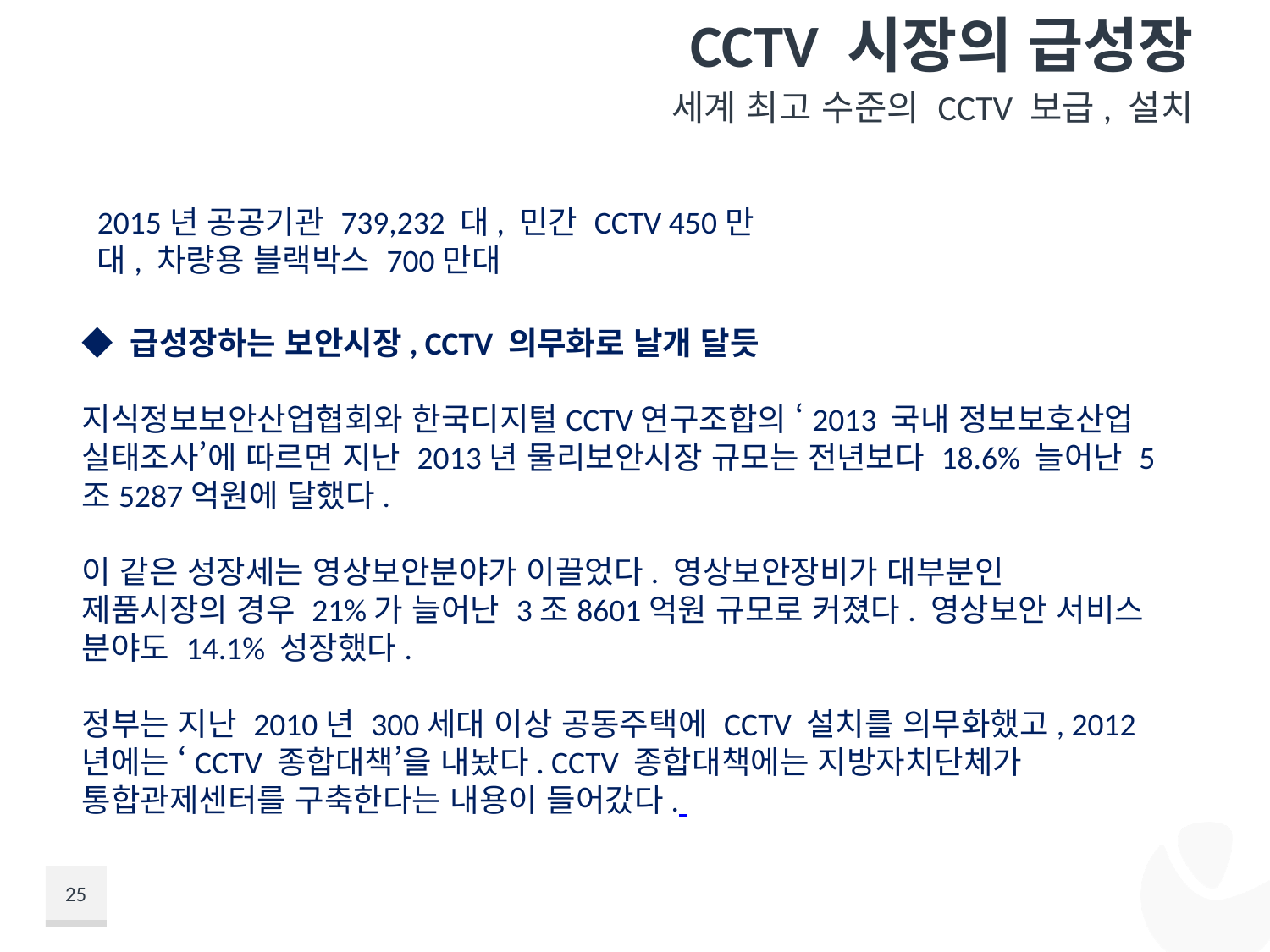

# CCTV 시장의 급성장
세계 최고 수준의 CCTV 보급, 설치
2015년 공공기관 739,232 대, 민간 CCTV 450만대, 차량용 블랙박스 700만대
◆ 급성장하는 보안시장, CCTV 의무화로 날개 달듯
지식정보보안산업협회와 한국디지털CCTV연구조합의 ‘2013 국내 정보보호산업 실태조사’에 따르면 지난 2013년 물리보안시장 규모는 전년보다 18.6% 늘어난 5조5287억원에 달했다.
이 같은 성장세는 영상보안분야가 이끌었다. 영상보안장비가 대부분인 제품시장의 경우 21%가 늘어난 3조8601억원 규모로 커졌다. 영상보안 서비스 분야도 14.1% 성장했다.
정부는 지난 2010년 300세대 이상 공동주택에 CCTV 설치를 의무화했고, 2012년에는 ‘CCTV 종합대책’을 내놨다. CCTV 종합대책에는 지방자치단체가 통합관제센터를 구축한다는 내용이 들어갔다.
25